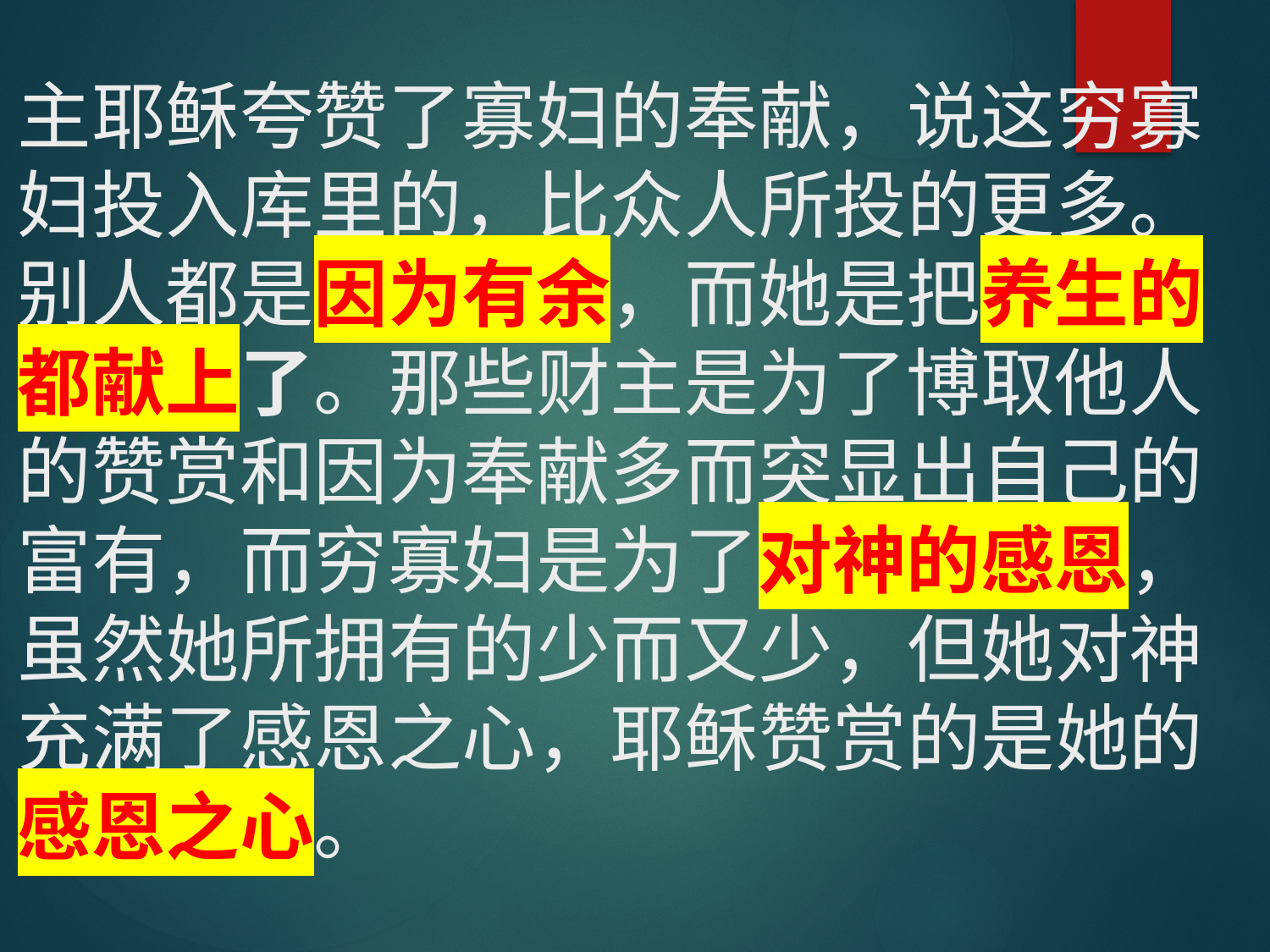

# 主耶稣夸赞了寡妇的奉献，说这穷寡妇投入库里的，比众人所投的更多。别人都是因为有余，而她是把养生的都献上了。那些财主是为了博取他人的赞赏和因为奉献多而突显出自己的富有，而穷寡妇是为了对神的感恩，虽然她所拥有的少而又少，但她对神充满了感恩之心，耶稣赞赏的是她的感恩之心。